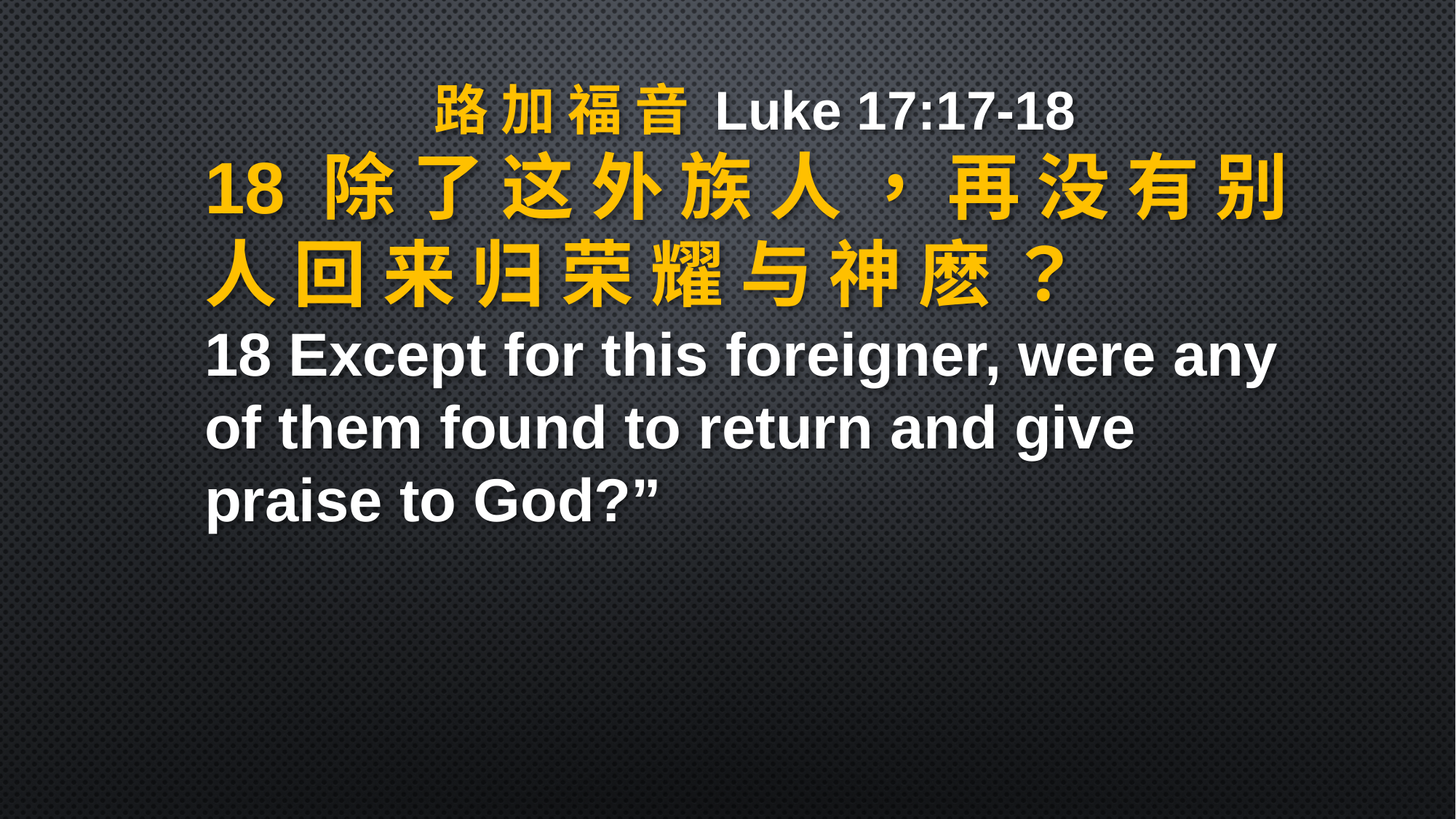

路 加 福 音 Luke 17:17-18
18 除 了 这 外 族 人 ， 再 没 有 别 人 回 来 归 荣 耀 与 神 麽 ？
18 Except for this foreigner, were any of them found to return and give praise to God?”